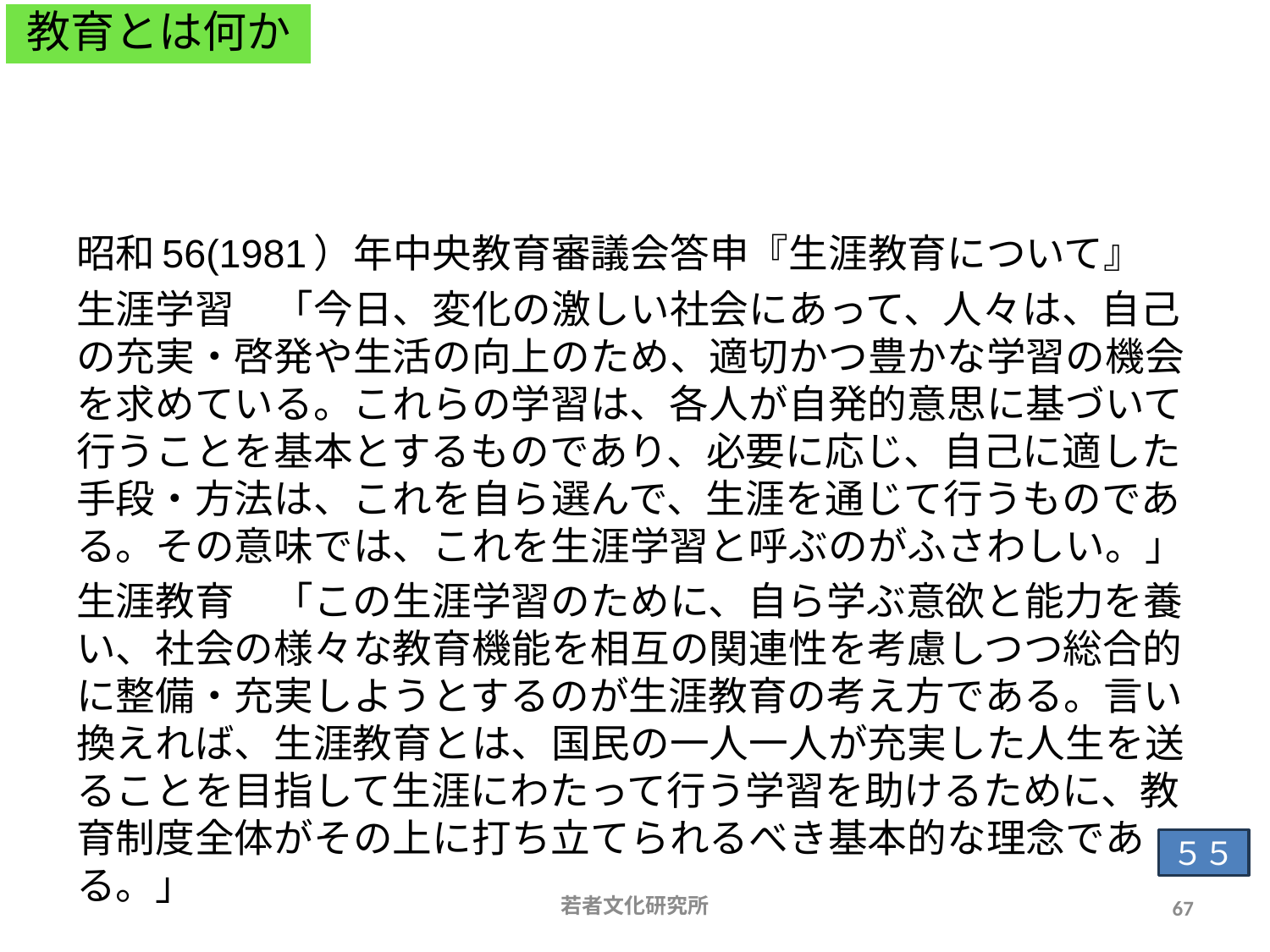

教育とは何か
# 生涯学習と生涯教育
昭和56(1981）年中央教育審議会答申『生涯教育について』
生涯学習　「今日、変化の激しい社会にあって、人々は、自己の充実・啓発や生活の向上のため、適切かつ豊かな学習の機会を求めている。これらの学習は、各人が自発的意思に基づいて行うことを基本とするものであり、必要に応じ、自己に適した手段・方法は、これを自ら選んで、生涯を通じて行うものである。その意味では、これを生涯学習と呼ぶのがふさわしい。」
生涯教育　「この生涯学習のために、自ら学ぶ意欲と能力を養い、社会の様々な教育機能を相互の関連性を考慮しつつ総合的に整備・充実しようとするのが生涯教育の考え方である。言い換えれば、生涯教育とは、国民の一人一人が充実した人生を送ることを目指して生涯にわたって行う学習を助けるために、教育制度全体がその上に打ち立てられるべき基本的な理念である。」
５５
若者文化研究所
67